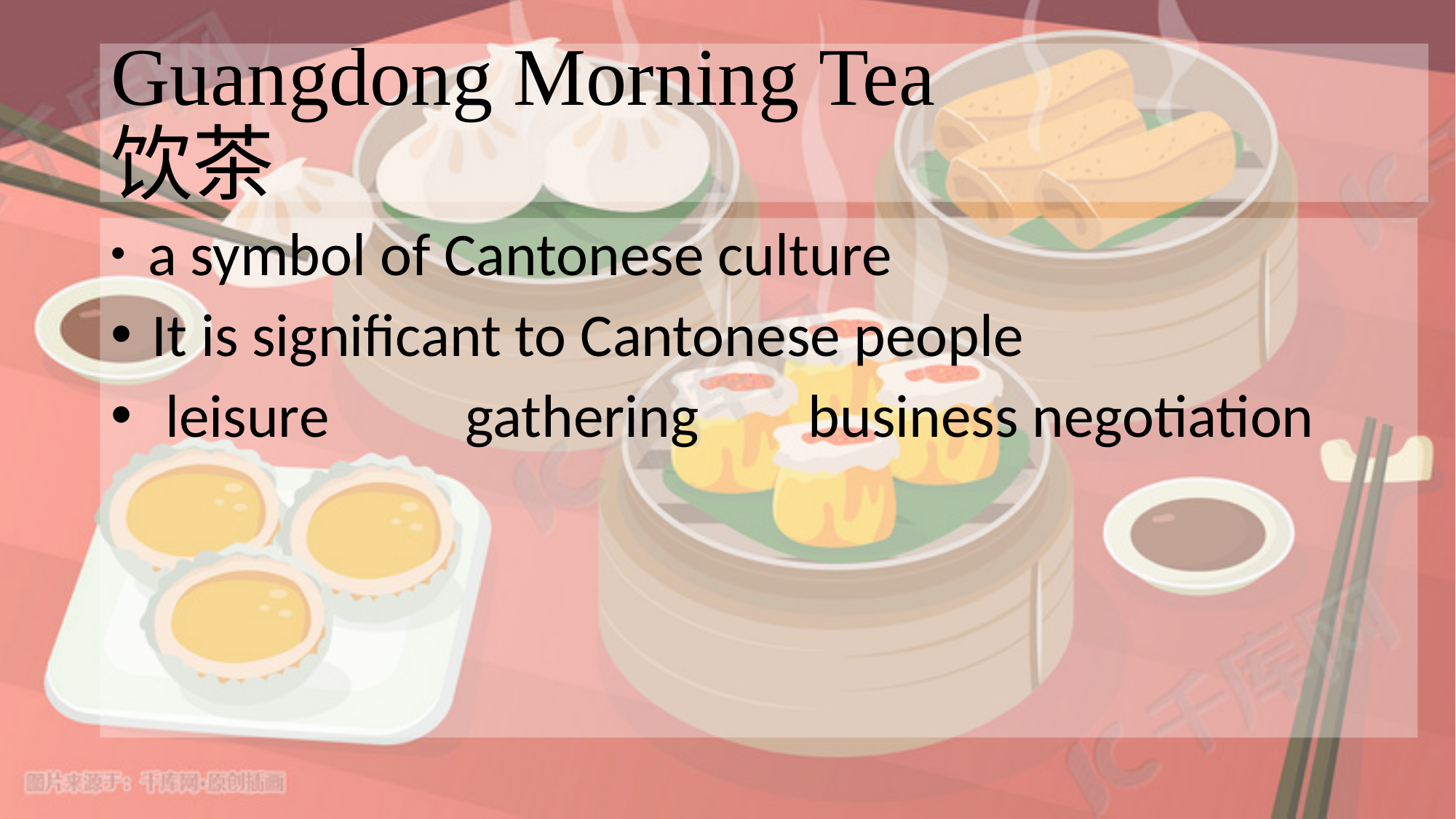

# Guangdong Morning Tea 饮茶
 a symbol of Cantonese culture
 It is significant to Cantonese people
  leisure          gathering        business negotiation